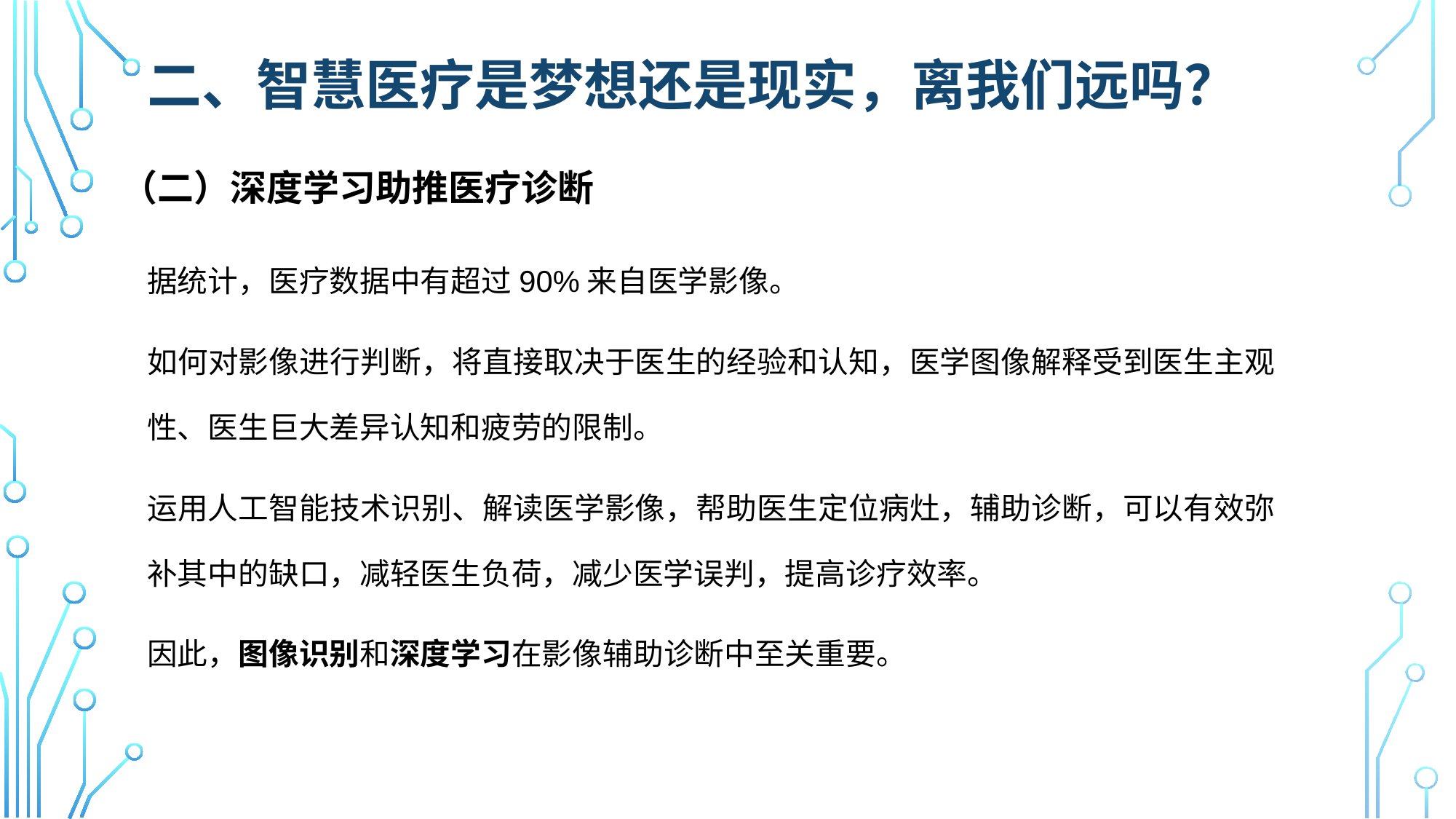

# 二、智慧医疗是梦想还是现实，离我们远吗？
（二）深度学习助推医疗诊断
据统计，医疗数据中有超过90%来自医学影像。
如何对影像进行判断，将直接取决于医生的经验和认知，医学图像解释受到医生主观性、医生巨大差异认知和疲劳的限制。
运用人工智能技术识别、解读医学影像，帮助医生定位病灶，辅助诊断，可以有效弥补其中的缺口，减轻医生负荷，减少医学误判，提高诊疗效率。
因此，图像识别和深度学习在影像辅助诊断中至关重要。